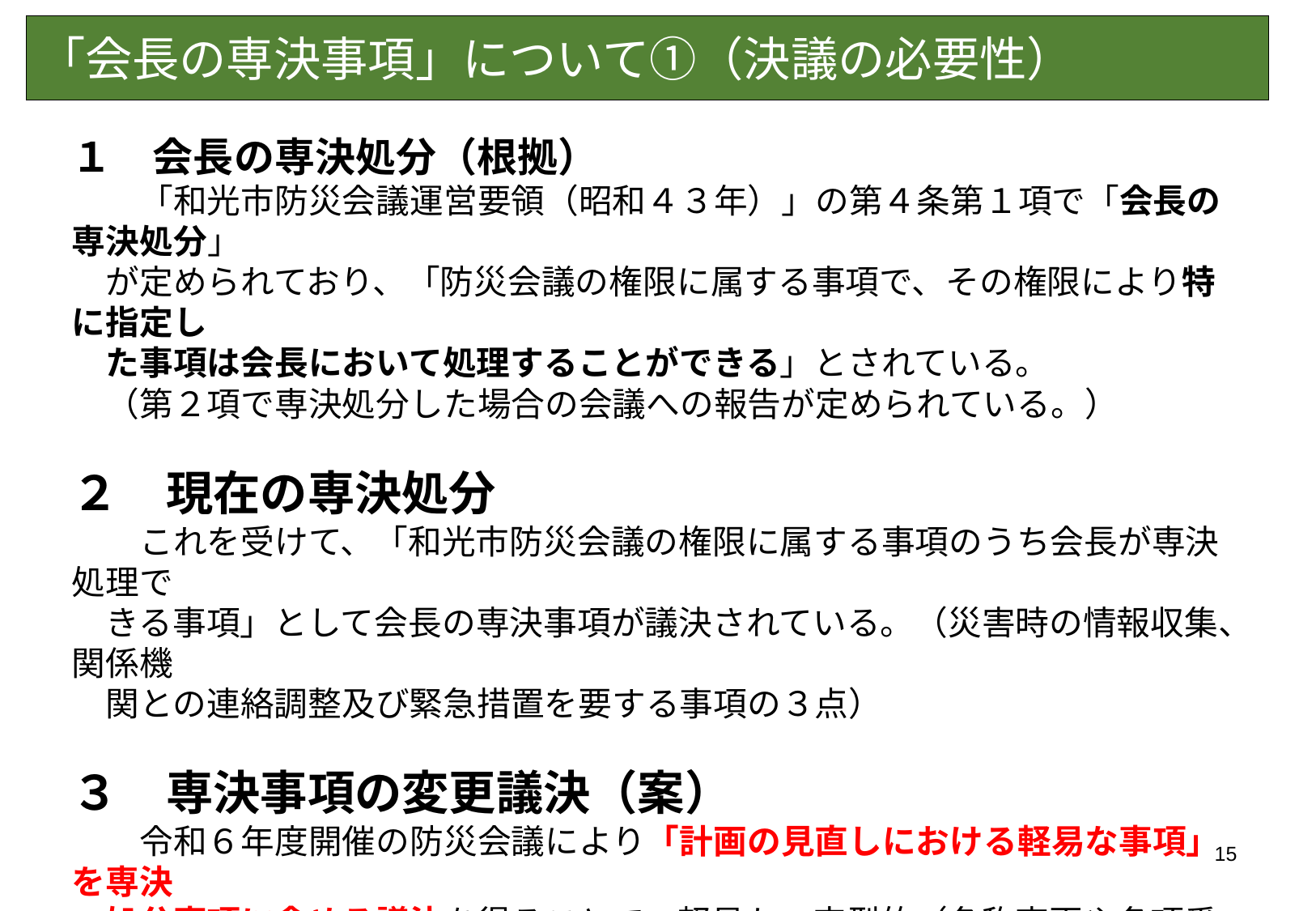

「会長の専決事項」について①（決議の必要性）
１　会長の専決処分（根拠）
　　「和光市防災会議運営要領（昭和４３年）」の第４条第１項で「会長の専決処分」
　が定められており、「防災会議の権限に属する事項で、その権限により特に指定し
　た事項は会長において処理することができる」とされている。
　（第２項で専決処分した場合の会議への報告が定められている。）

２　現在の専決処分
　　これを受けて、「和光市防災会議の権限に属する事項のうち会長が専決処理で
　きる事項」として会長の専決事項が議決されている。（災害時の情報収集、関係機
　関との連絡調整及び緊急措置を要する事項の３点）

３　専決事項の変更議決（案）
　　令和６年度開催の防災会議により「計画の見直しにおける軽易な事項」を専決
　処分事項に含める議決を得ることで、軽易かつ定型的（名称変更や条項番号の整
　理など）が容易になる。
15